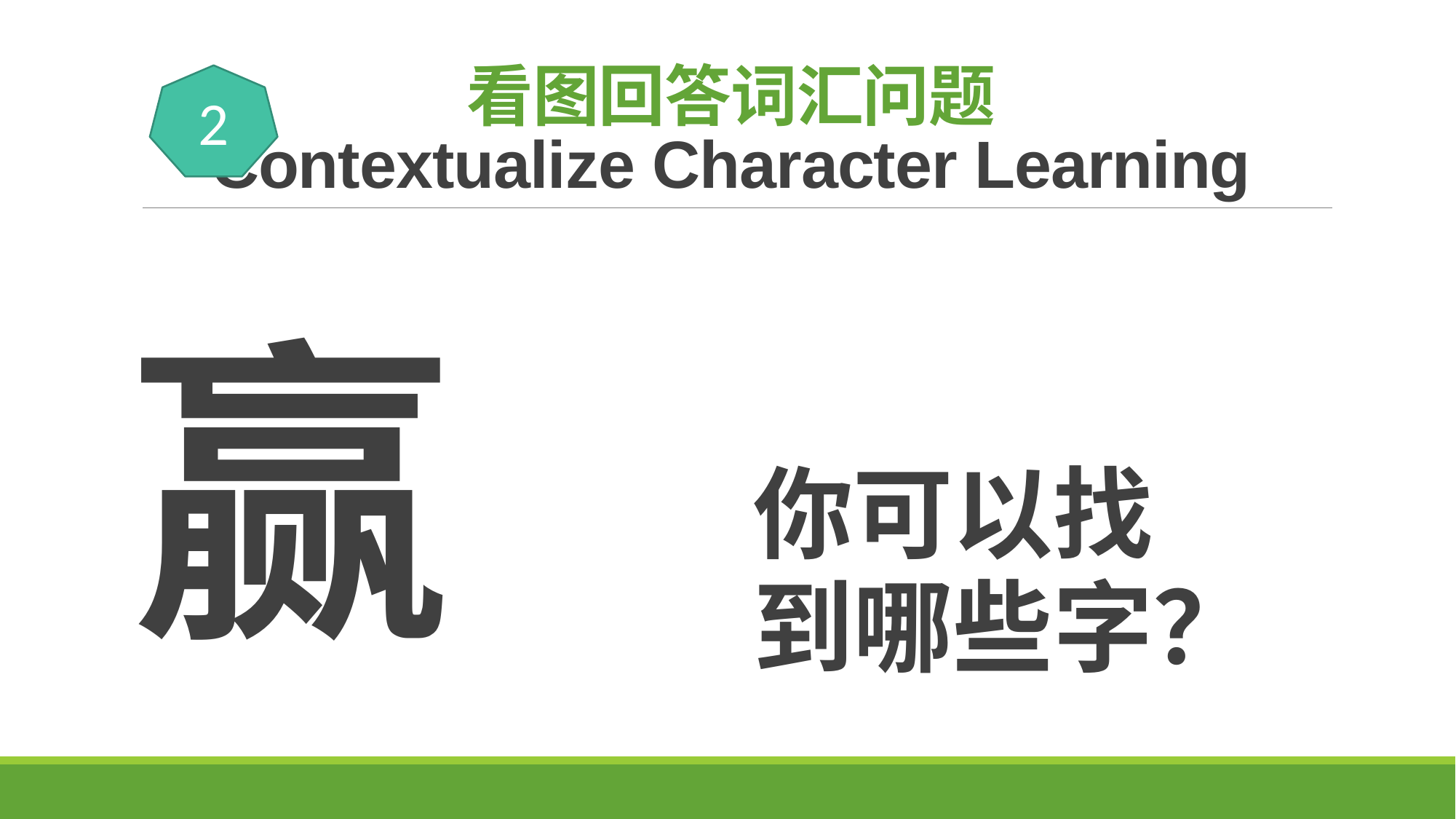

# 看图回答词汇问题 Contextualize Character Learning
2

赢

你可以找
到哪些字？